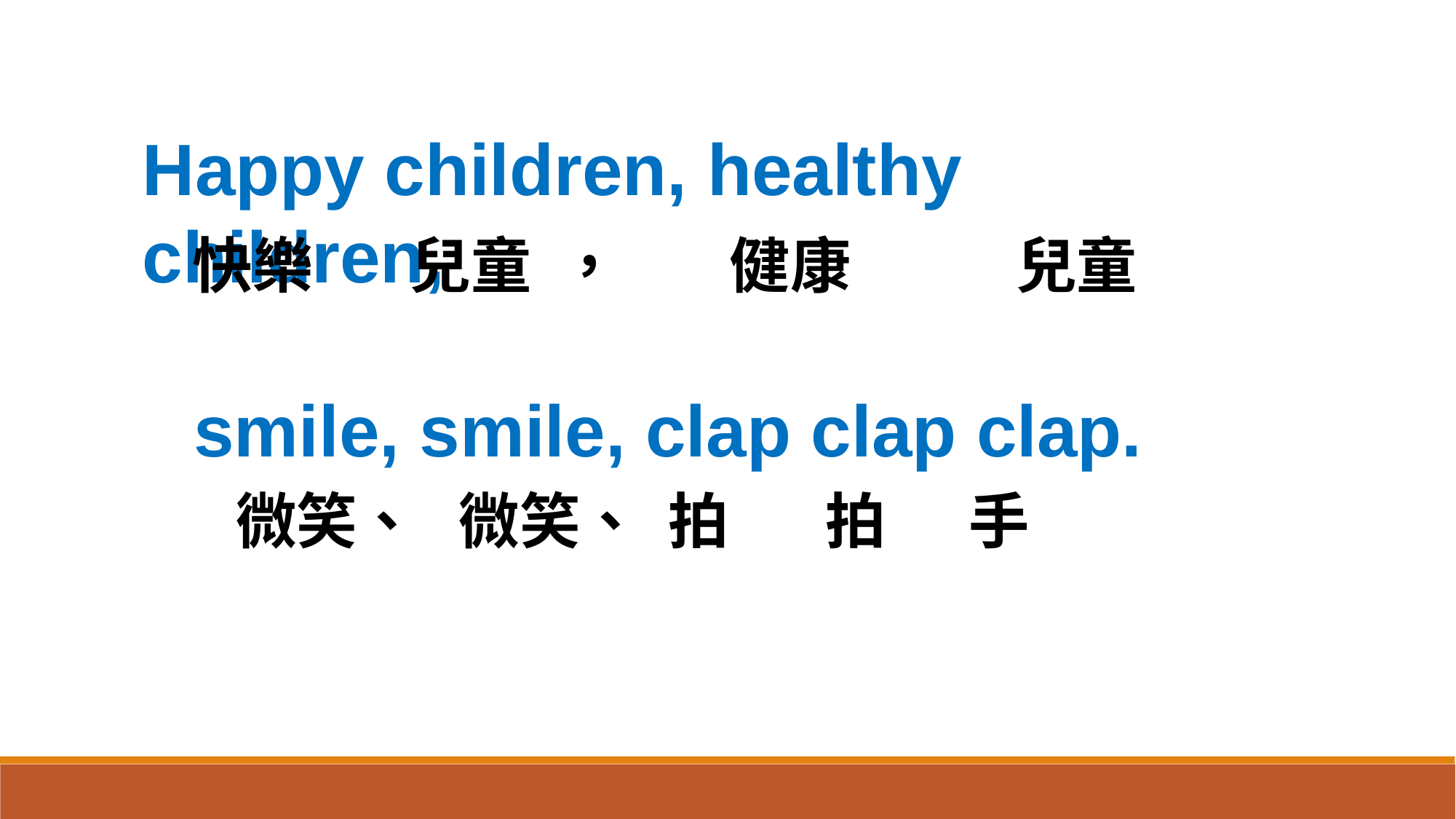

Happy children, healthy children,
快樂       兒童  ，        健康            兒童
smile, smile, clap clap clap.
微笑、   微笑、  拍       拍      手